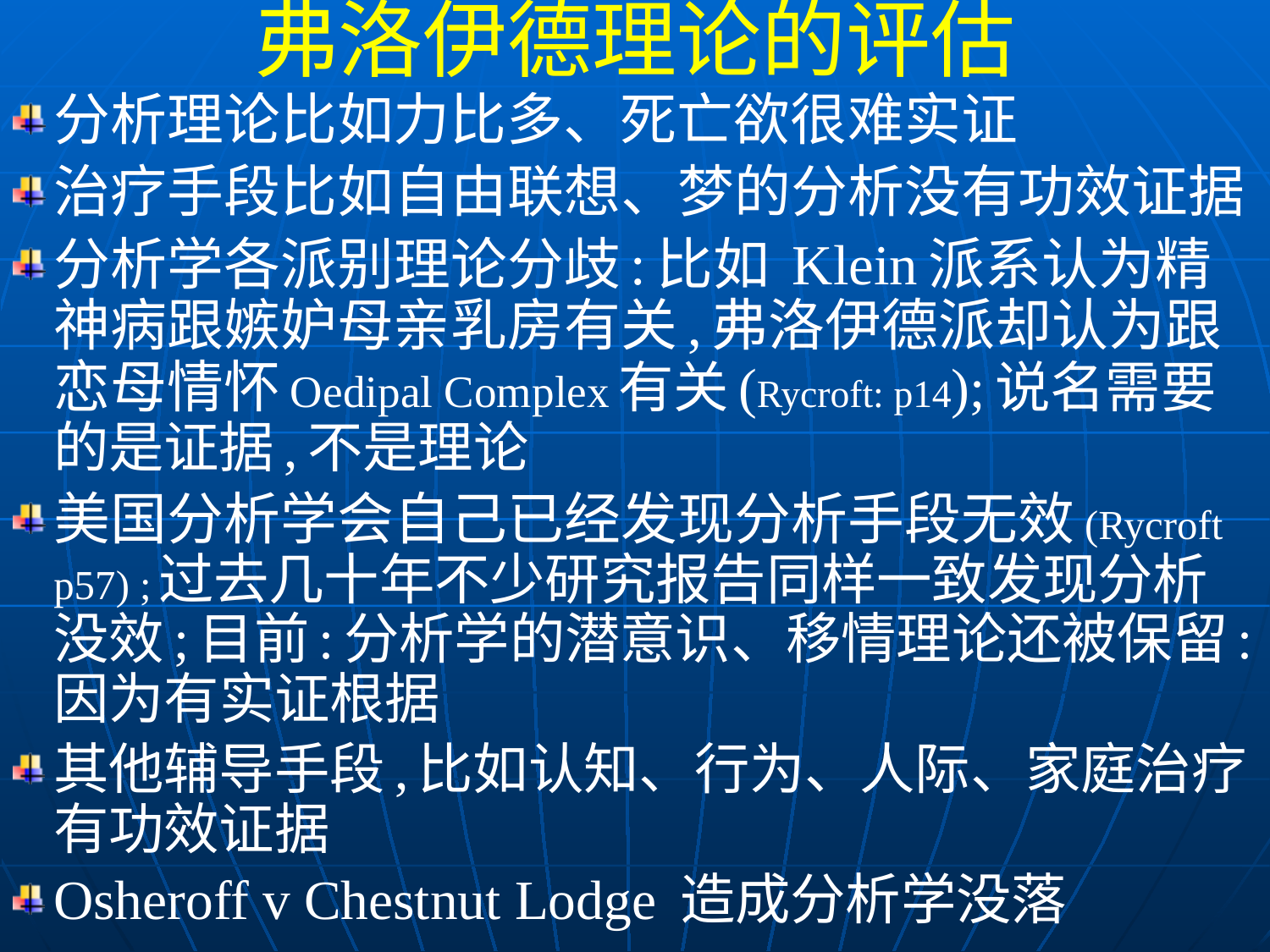

弗洛伊德理论的评估
分析理论比如力比多、死亡欲很难实证
治疗手段比如自由联想、梦的分析没有功效证据
分析学各派别理论分歧:比如 Klein派系认为精神病跟嫉妒母亲乳房有关,弗洛伊德派却认为跟恋母情怀Oedipal Complex有关(Rycroft: p14);说名需要的是证据,不是理论
美国分析学会自己已经发现分析手段无效(Rycroft p57) ;过去几十年不少研究报告同样一致发现分析没效;目前:分析学的潜意识、移情理论还被保留:因为有实证根据
其他辅导手段,比如认知、行为、人际、家庭治疗有功效证据
Osheroff v Chestnut Lodge 造成分析学没落